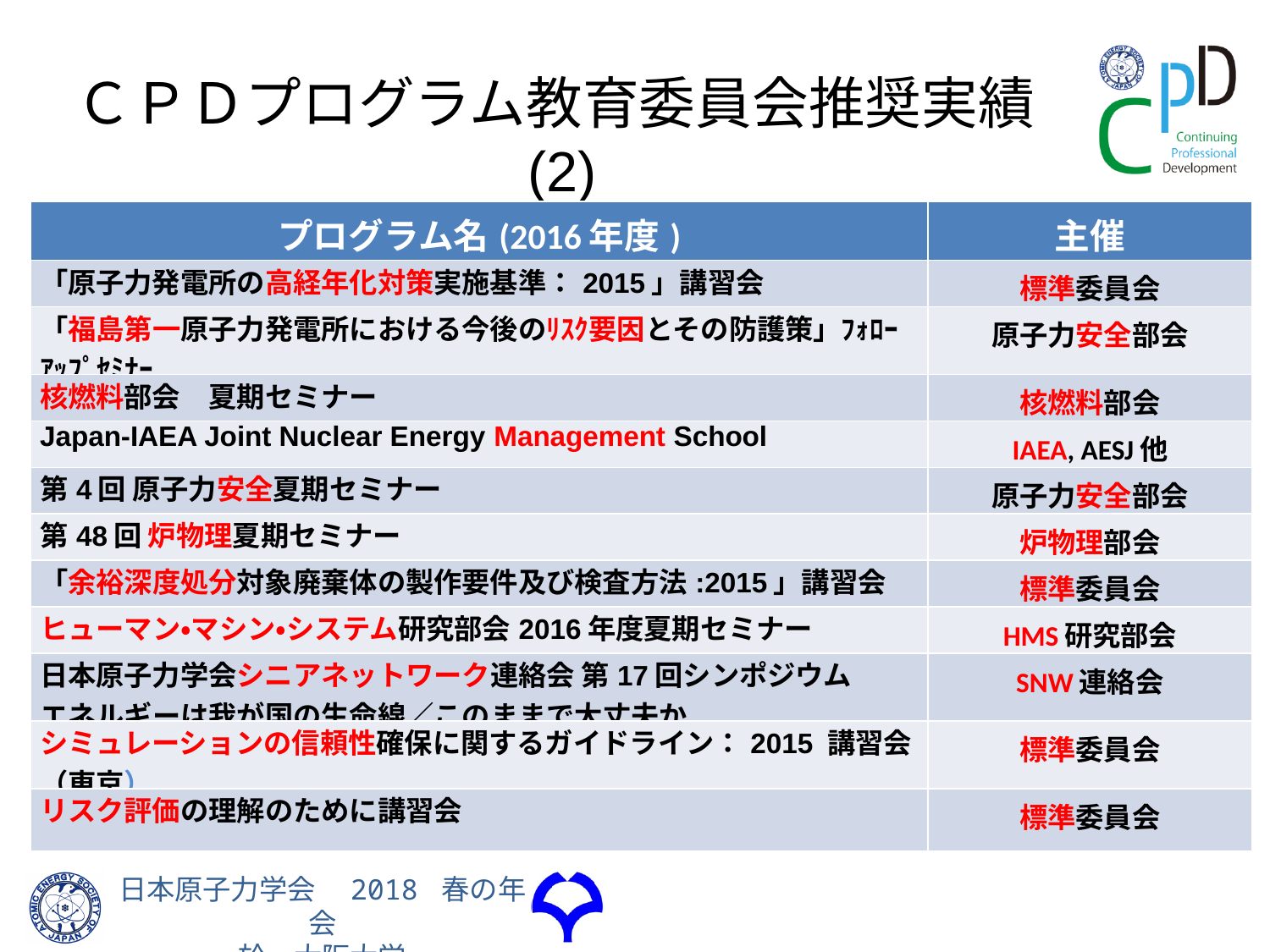

ＣＰＤプログラム教育委員会推奨実績(2)
| プログラム名(2016年度) | 主催 |
| --- | --- |
| 「原子力発電所の高経年化対策実施基準：2015」講習会 | 標準委員会 |
| 「福島第一原子力発電所における今後のﾘｽｸ要因とその防護策」ﾌｫﾛｰｱｯﾌﾟｾﾐﾅｰ | 原子力安全部会 |
| 核燃料部会　夏期セミナー | 核燃料部会 |
| Japan-IAEA Joint Nuclear Energy Management School | IAEA, AESJ他 |
| 第4回 原子力安全夏期セミナー | 原子力安全部会 |
| 第48回 炉物理夏期セミナー | 炉物理部会 |
| 「余裕深度処分対象廃棄体の製作要件及び検査方法:2015」講習会 | 標準委員会 |
| ヒューマン・マシン・システム研究部会2016年度夏期セミナー | HMS研究部会 |
| 日本原子力学会シニアネットワーク連絡会 第17回シンポジウム　 エネルギーは我が国の生命線／このままで大丈夫か | SNW連絡会 |
| シミュレーションの信頼性確保に関するガイドライン：2015 講習会（東京） | 標準委員会 |
| リスク評価の理解のために講習会 | 標準委員会 |